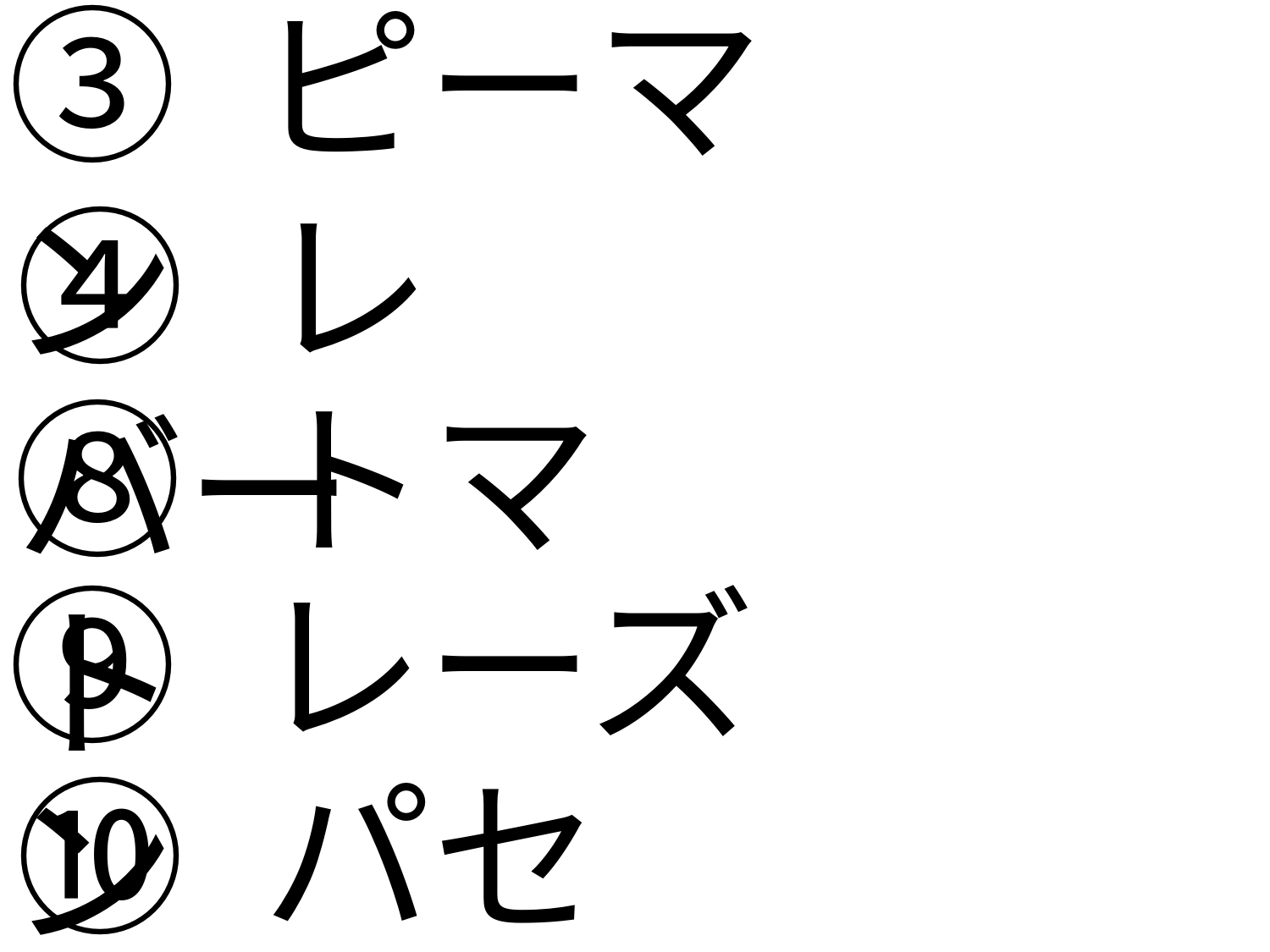

③ ピーマン
④ レバー
⑧ トマト
⑨ レーズン
⑩ パセリ